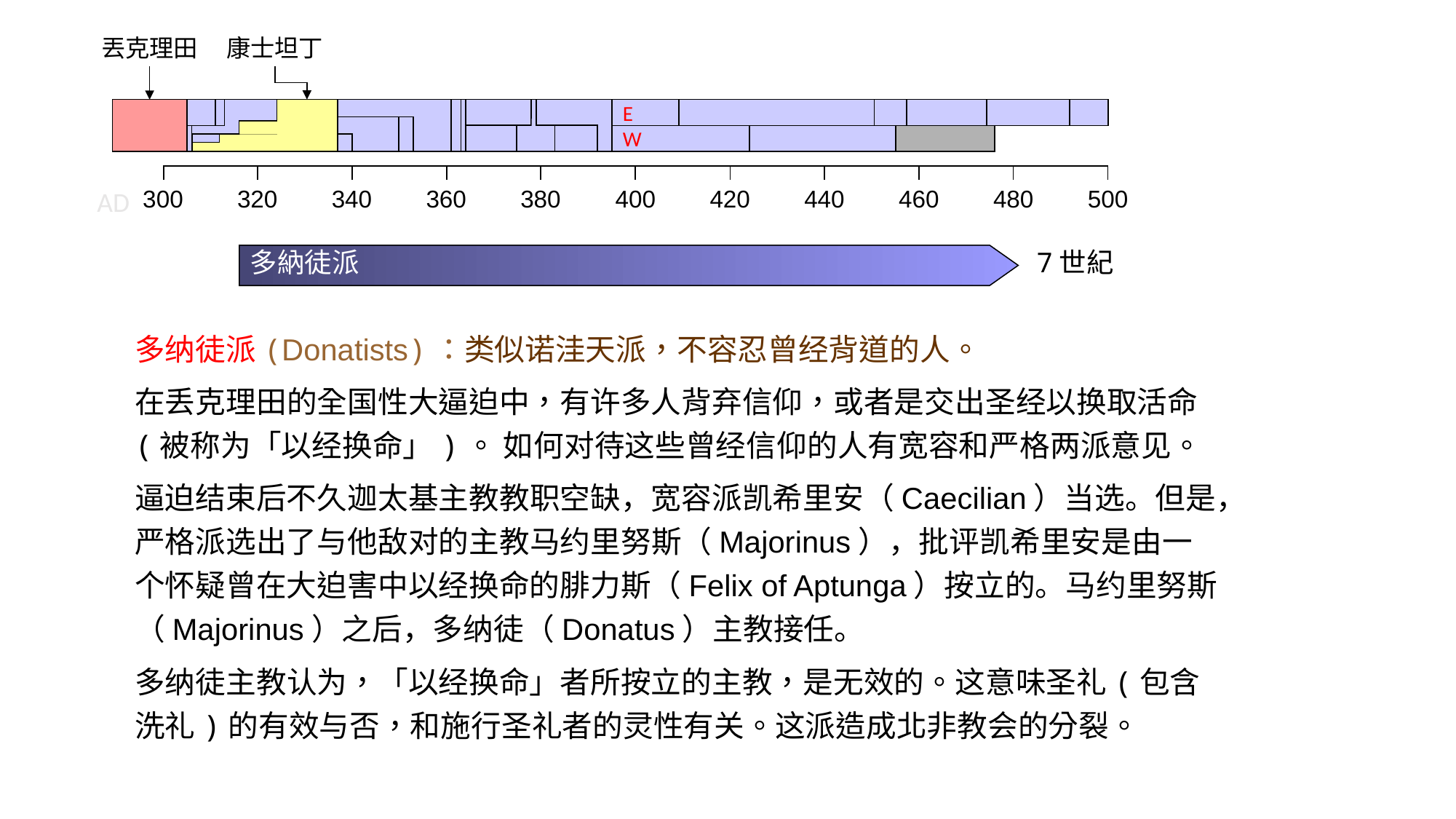

丟克理田
康士坦丁

E

W

|  |  |  |  |  |  |  |  |  |  |
| --- | --- | --- | --- | --- | --- | --- | --- | --- | --- |
AD
| 300 | 320 | 340 | 360 | 380 | 400 | 420 | 440 | 460 | 480 | 500 |
| --- | --- | --- | --- | --- | --- | --- | --- | --- | --- | --- |
7世紀
多納徒派
多纳徒派(Donatists)：类似诺洼天派，不容忍曾经背道的人。
在丢克理田的全国性大逼迫中，有许多人背弃信仰，或者是交出圣经以换取活命(被称为「以经换命」)。 如何对待这些曾经信仰的人有宽容和严格两派意见。
逼迫结束后不久迦太基主教教职空缺，宽容派凯希里安（Caecilian）当选。但是，严格派选出了与他敌对的主教马约里努斯（Majorinus），批评凯希里安是由一个怀疑曾在大迫害中以经换命的腓力斯（Felix of Aptunga）按立的。马约里努斯（Majorinus）之后，多纳徒（Donatus）主教接任。
多纳徒主教认为，「以经换命」者所按立的主教，是无效的。这意味圣礼(包含洗礼)的有效与否，和施行圣礼者的灵性有关。这派造成北非教会的分裂。